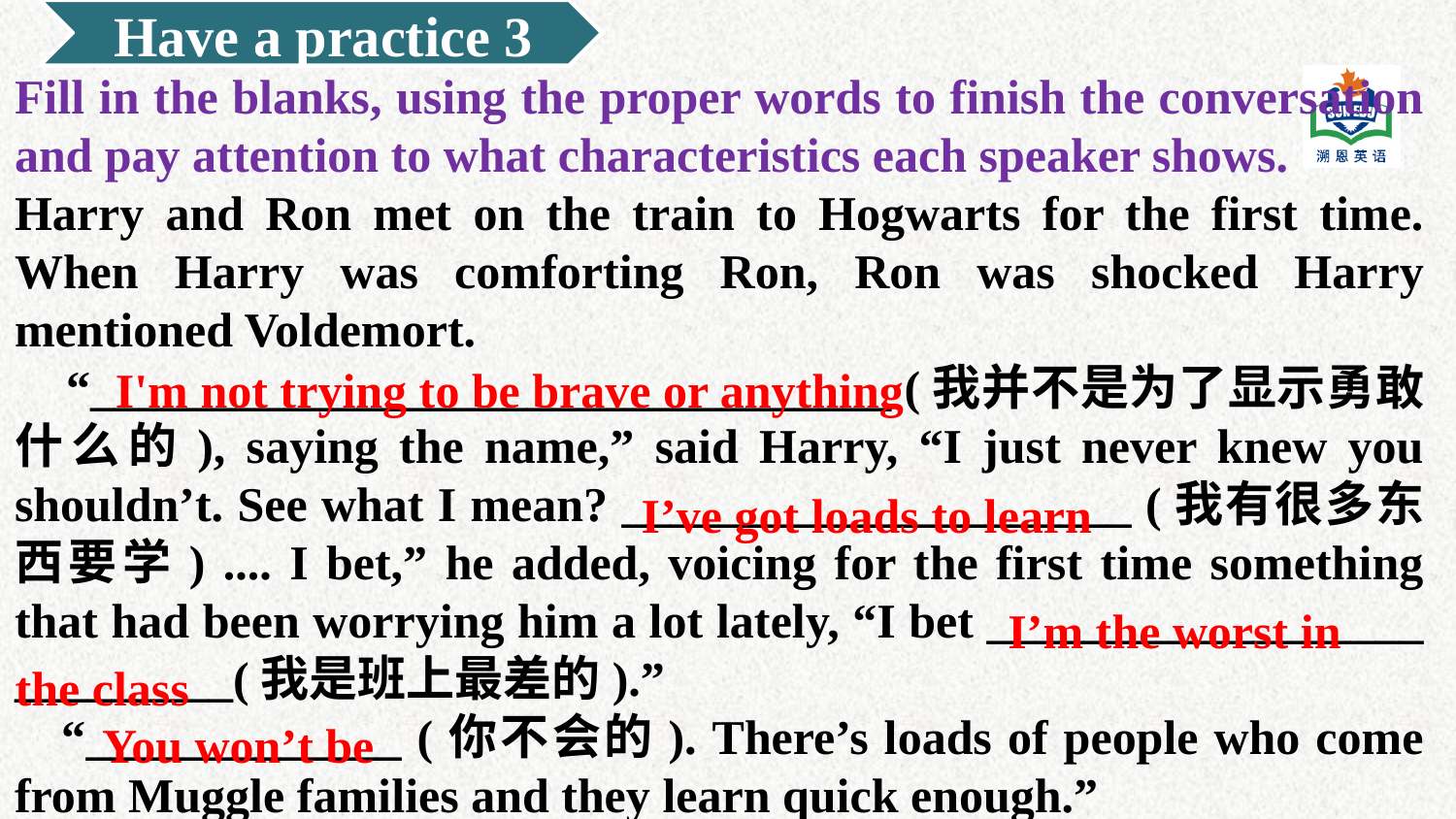

Have a practice 3

Fill in the blanks, using the proper words to finish the conversation and pay attention to what characteristics each speaker shows.
Harry and Ron met on the train to Hogwarts for the first time. When Harry was comforting Ron, Ron was shocked Harry mentioned Voldemort.
    “_________________________________ (我并不是为了显示勇敢什么的), saying the name,” said Harry, “I just never knew you shouldn’t. See what I mean? _____________________ (我有很多东西要学) .... I bet,” he added, voicing for the first time something that had been worrying him a lot lately, “I bet __________________ _________(我是班上最差的).”
   “_____________ (你不会的). There’s loads of people who come from Muggle families and they learn quick enough.”

I'm not trying to be brave or anything
I’ve got loads to learn
I’m the worst in
the class
You won’t be